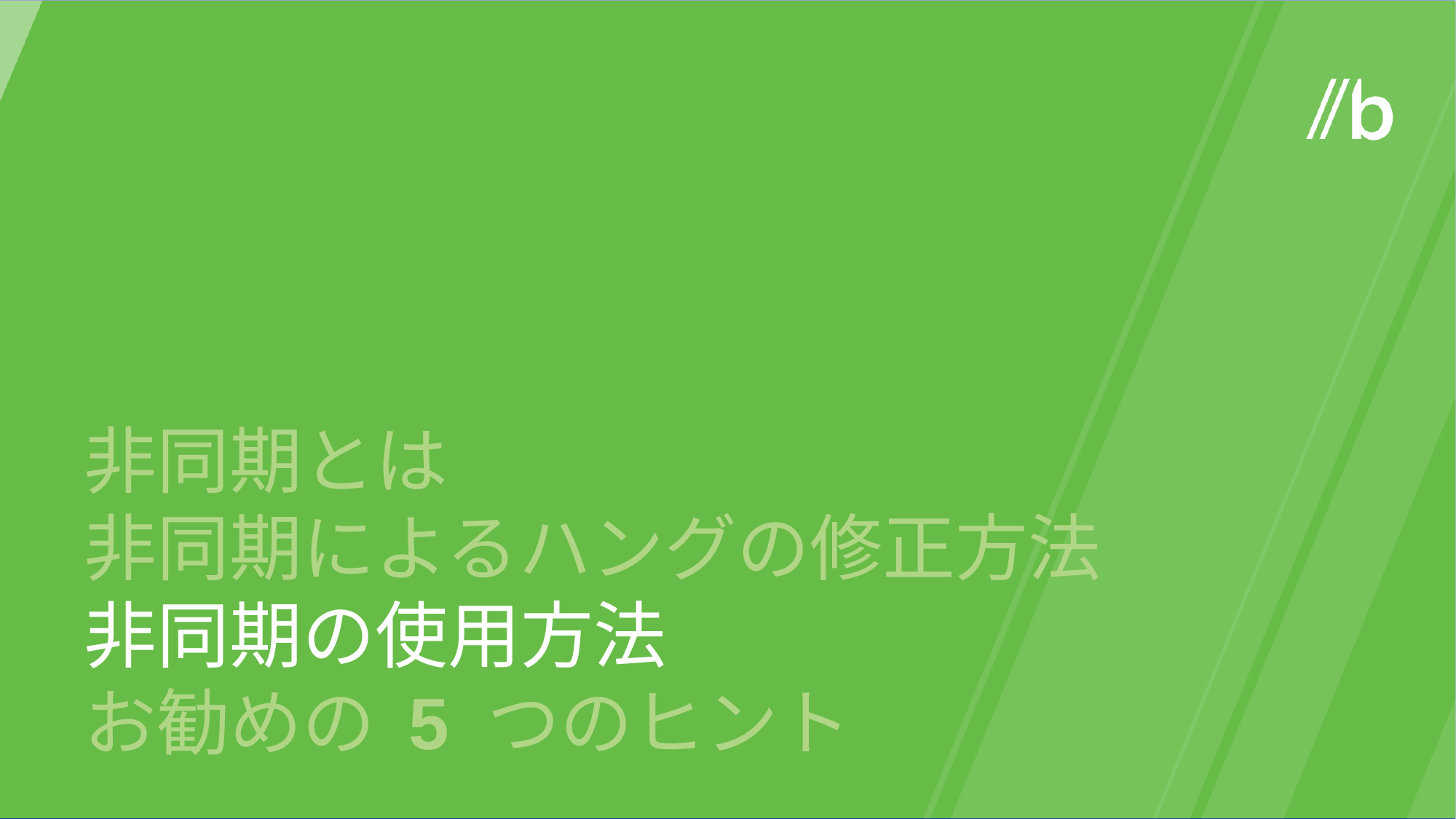

非同期とは
非同期によるハングの修正方法
非同期の使用方法
お勧めの 5 つのヒント